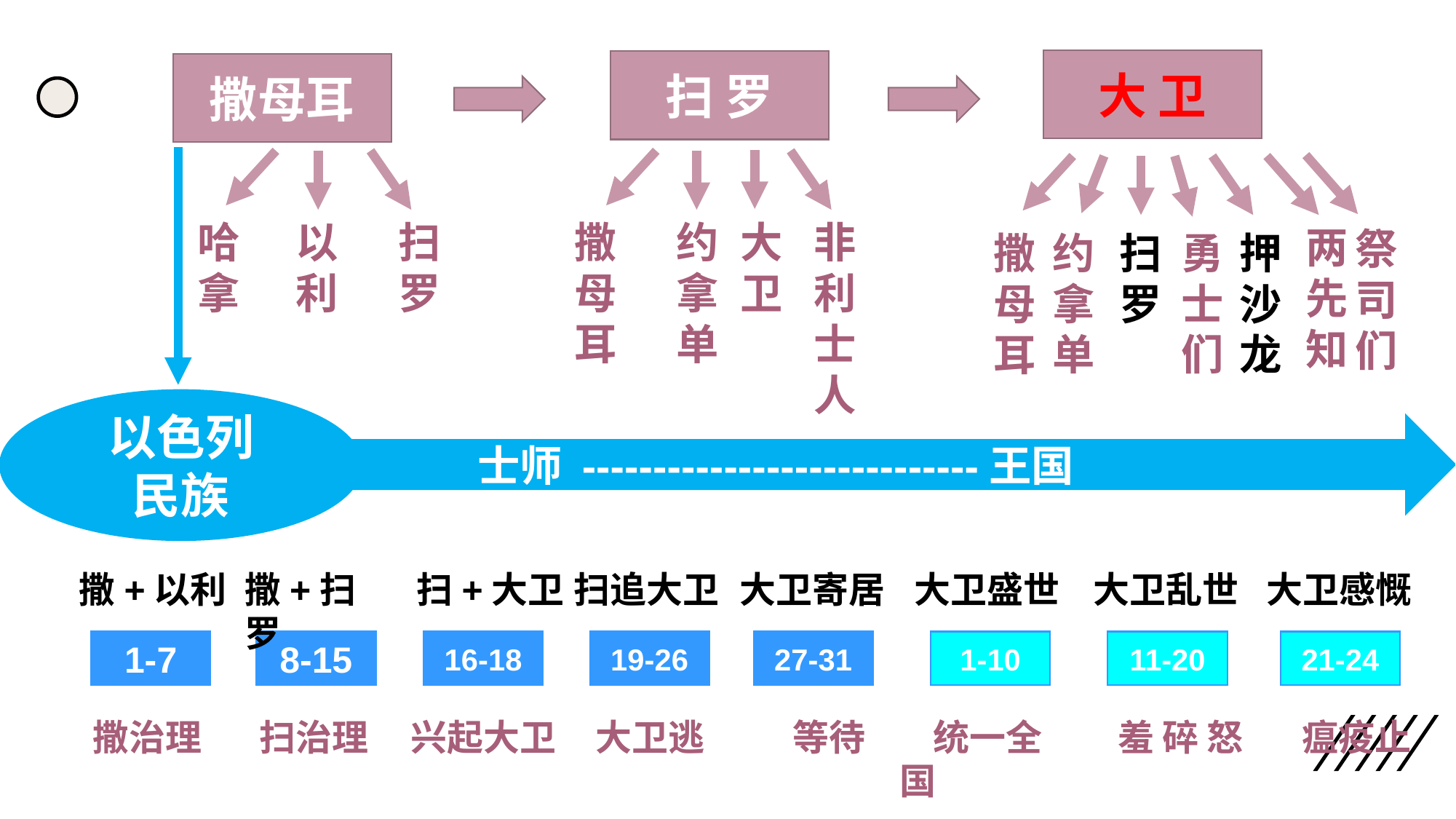

大 卫
扫 罗
撒母耳

哈
拿
以利
扫罗
撒母耳
约拿单
大卫
非利士人
两先知
祭司们
撒母耳
约拿单
扫罗
勇士们
押沙龙
以色列
民族
           士师 ----------------------------王国
撒+以利
撒+扫罗
扫+大卫
扫追大卫
大卫寄居
大卫盛世
大卫乱世
大卫感慨
1-7
8-15
16-18
19-26
27-31
1-10
11-20
21-24
撒治理
扫治理
兴起大卫
大卫逃
   等待
   统一全国
  羞 碎 怒
   瘟疫止